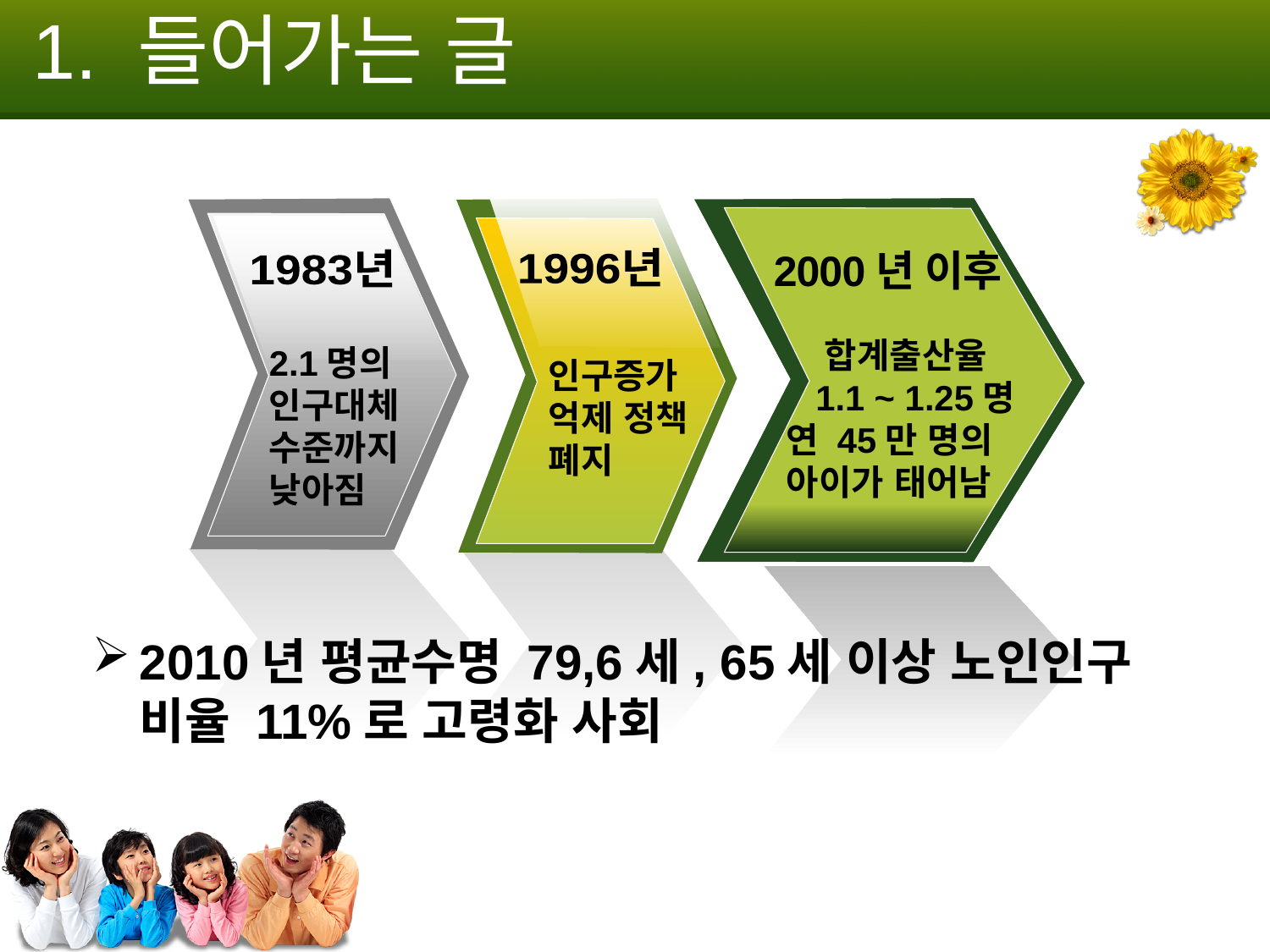

# 1. 들어가는 글

1996년
인구증가  억제 정책 폐지

1983년
2.1명의
인구대체 수준까지  낮아짐

2000년이후
   합계출산율
   1.1 ~ 1.25명
연 45만 명의
아이가 태어남
Text here

   합계출산율
   1.1 ~ 1.25명
연 45만 명의
아이가 태어남
Text here

2000년 이후
2010년 평균수명 79,6세, 65세 이상 노인인구 비율 11%로 고령화 사회